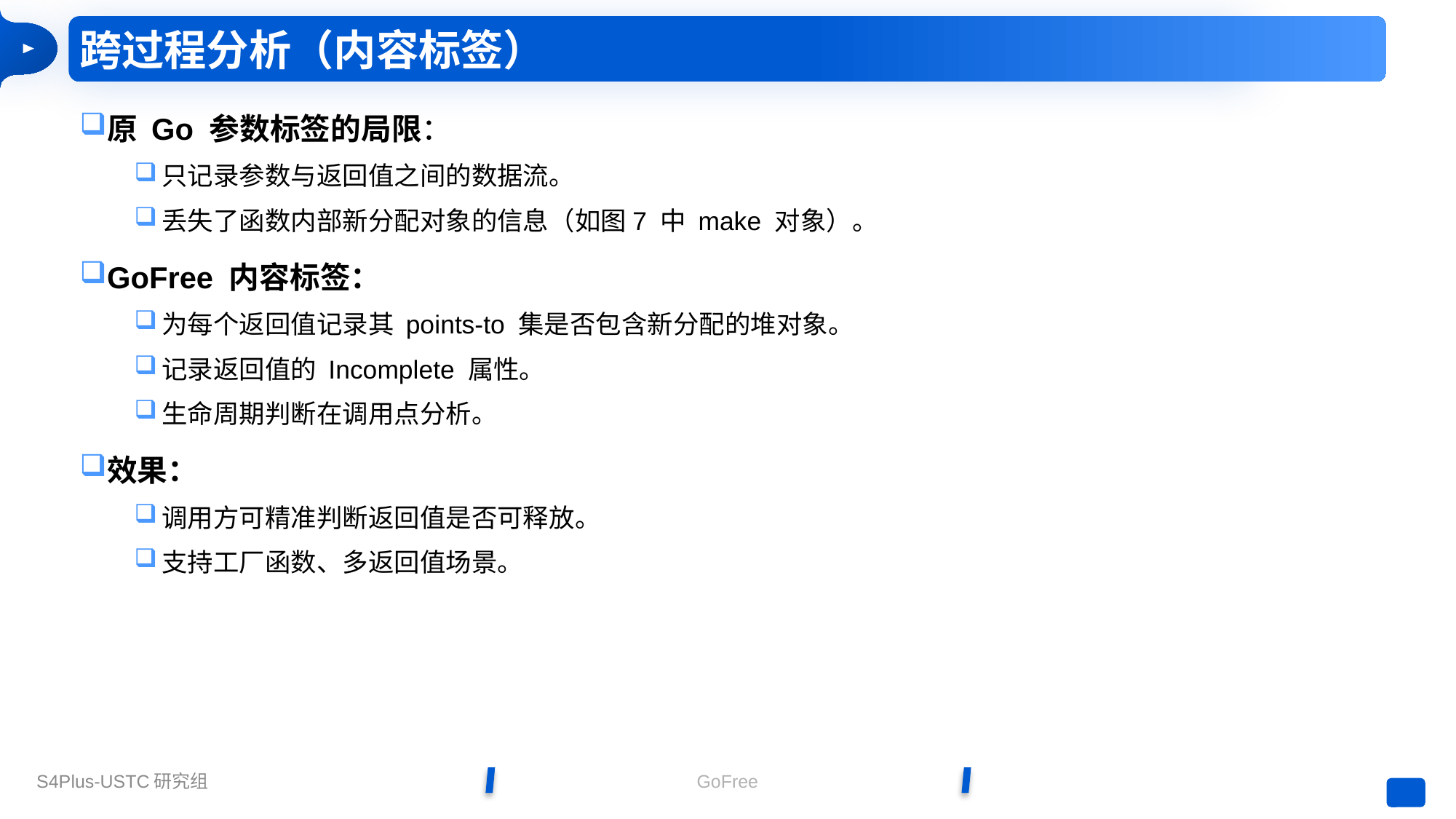

# 跨过程分析（内容标签）
原 Go 参数标签的局限：
只记录参数与返回值之间的数据流。
丢失了函数内部新分配对象的信息（如图7 中 make 对象）。
GoFree 内容标签：
为每个返回值记录其 points-to 集是否包含新分配的堆对象。
记录返回值的 Incomplete 属性。
生命周期判断在调用点分析。
效果：
调用方可精准判断返回值是否可释放。
支持工厂函数、多返回值场景。
GoFree
10